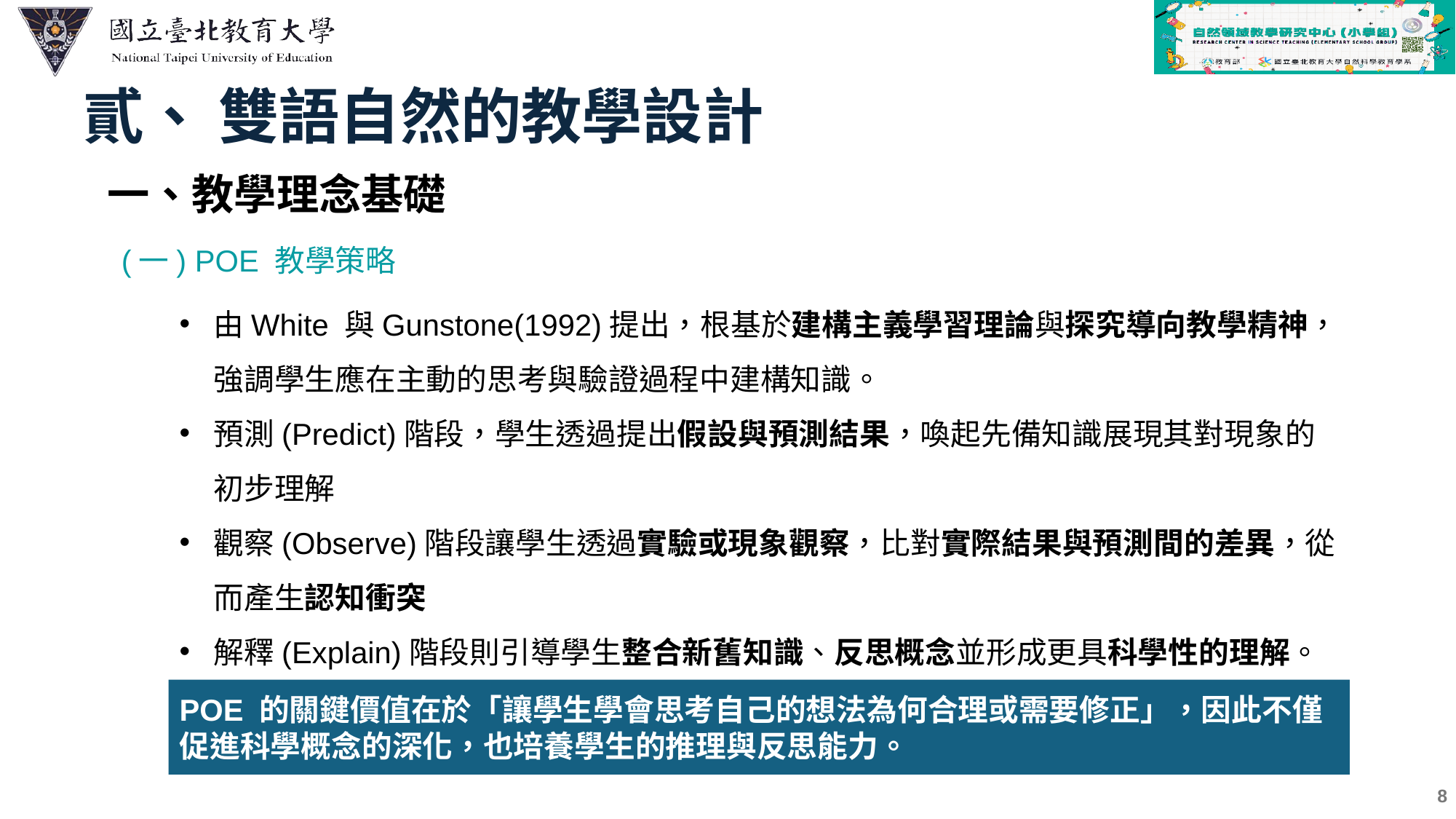

貳、 雙語自然的教學設計
一、教學理念基礎
(一) POE 教學策略
由White 與Gunstone(1992)提出，根基於建構主義學習理論與探究導向教學精神，強調學生應在主動的思考與驗證過程中建構知識。
預測(Predict)階段，學生透過提出假設與預測結果，喚起先備知識展現其對現象的初步理解
觀察(Observe)階段讓學生透過實驗或現象觀察，比對實際結果與預測間的差異，從而產生認知衝突
解釋(Explain)階段則引導學生整合新舊知識、反思概念並形成更具科學性的理解。
POE 的關鍵價值在於「讓學生學會思考自己的想法為何合理或需要修正」，因此不僅促進科學概念的深化，也培養學生的推理與反思能力。
8